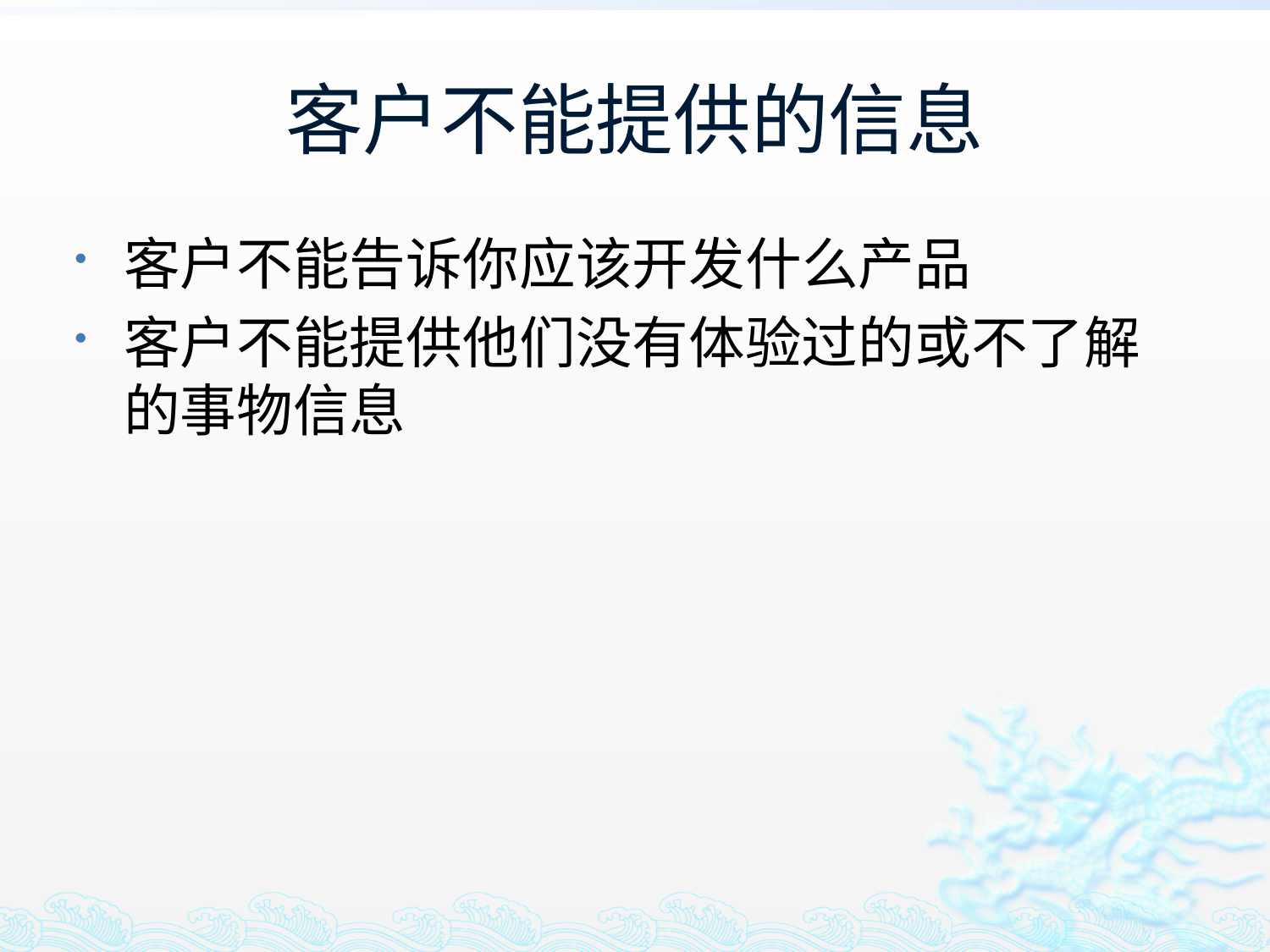

# 客户不能提供的信息
客户不能告诉你应该开发什么产品
客户不能提供他们没有体验过的或不了解的事物信息